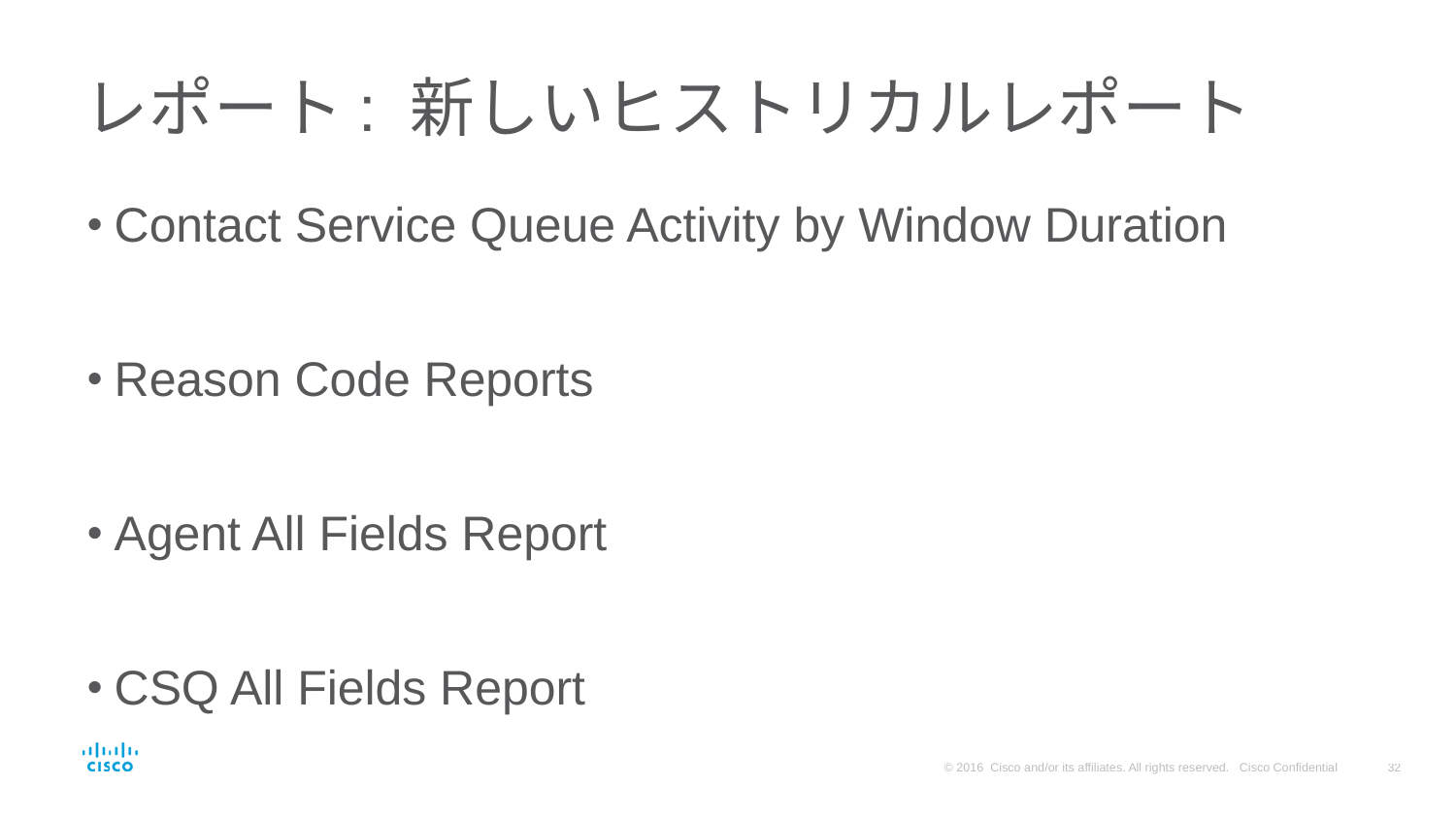

# レポート: 新しいヒストリカルレポート
Contact Service Queue Activity by Window Duration

Reason Code Reports

Agent All Fields Report

CSQ All Fields Report